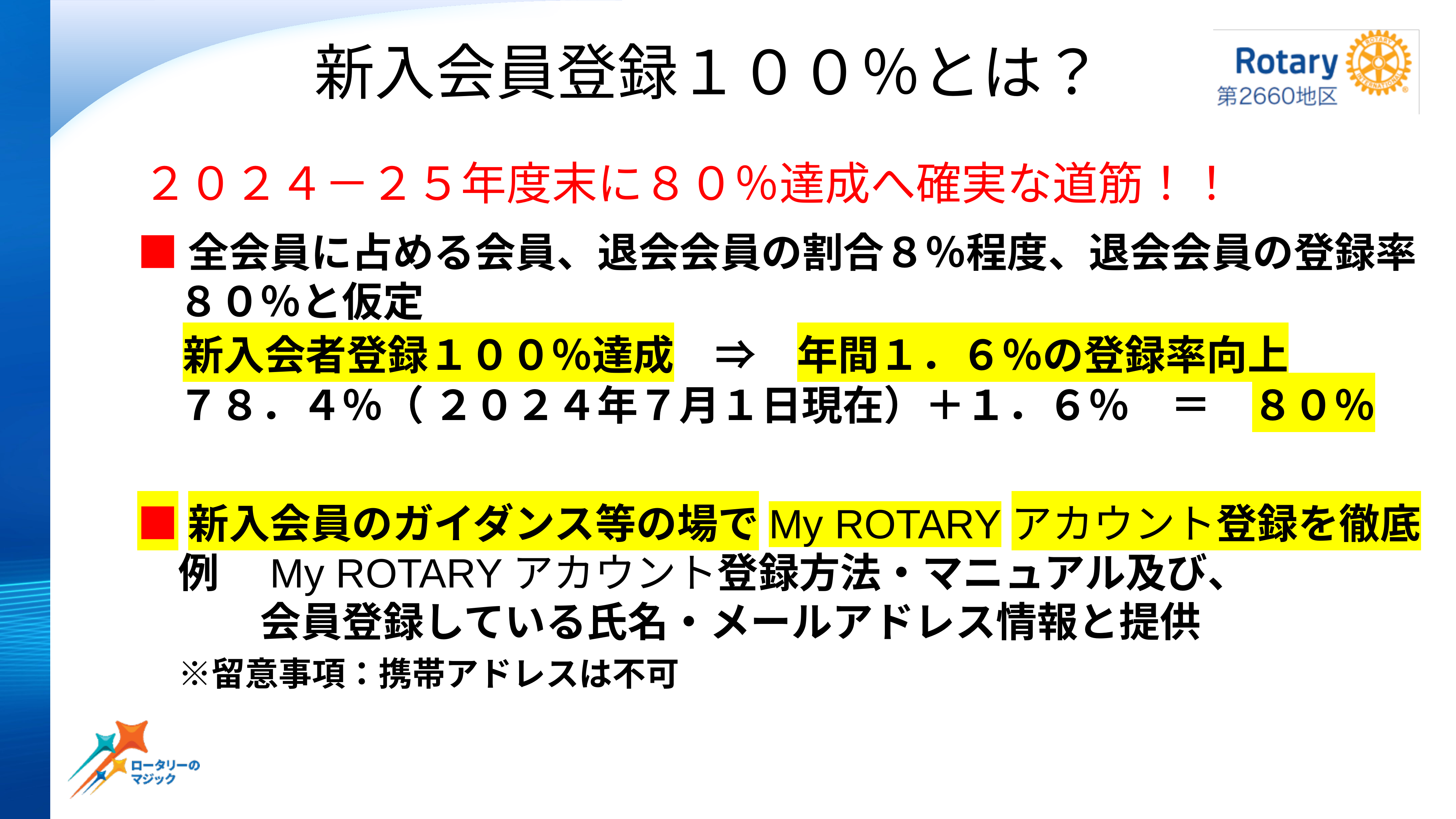

新入会員登録１００％とは？
２０２４－２５年度末に８０％達成へ確実な道筋！！

■全会員に占める会員、退会会員の割合８％程度、退会会員の登録率
　８０％と仮定
　新入会者登録１００％達成　⇒　年間１．６％の登録率向上
　７８．４％（ ２０２４年７月１日現在）＋１．６％　＝　８０％

■新入会員のガイダンス等の場でMy ROTARYアカウント登録を徹底
　例　My ROTARYアカウント登録方法・マニュアル及び、
　　　会員登録している氏名・メールアドレス情報と提供
　※留意事項：携帯アドレスは不可